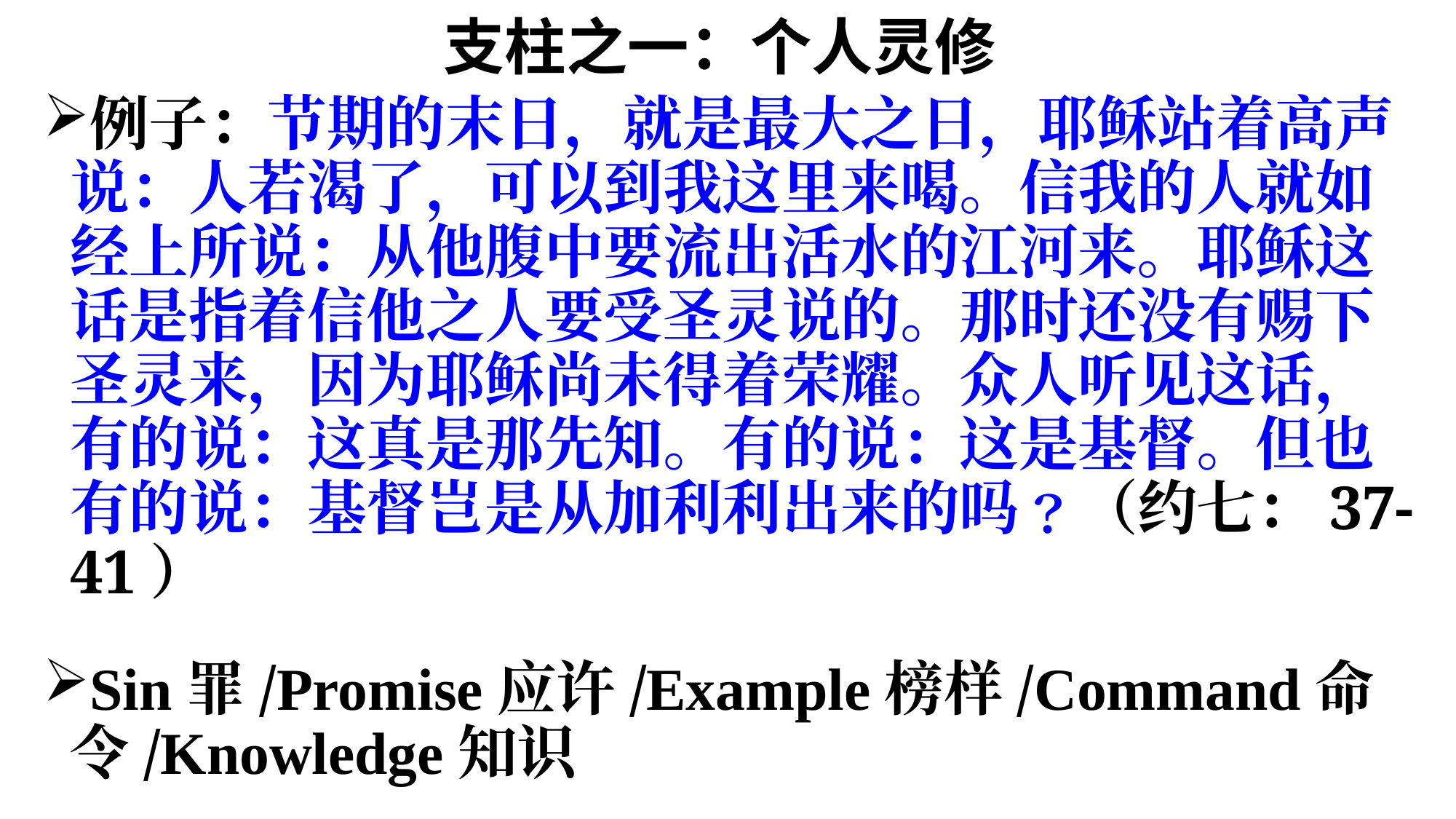

# 支柱之一：个人灵修
例子：节期的末日，就是最大之日，耶稣站着高声说：人若渴了，可以到我这里来喝。信我的人就如经上所说：从他腹中要流出活水的江河来。耶稣这话是指着信他之人要受圣灵说的。那时还没有赐下圣灵来，因为耶稣尚未得着荣耀。众人听见这话，有的说：这真是那先知。有的说：这是基督。但也有的说：基督岂是从加利利出来的吗﹖（约七：37-41）

Sin罪/Promise应许/Example榜样/Command命令/Knowledge知识